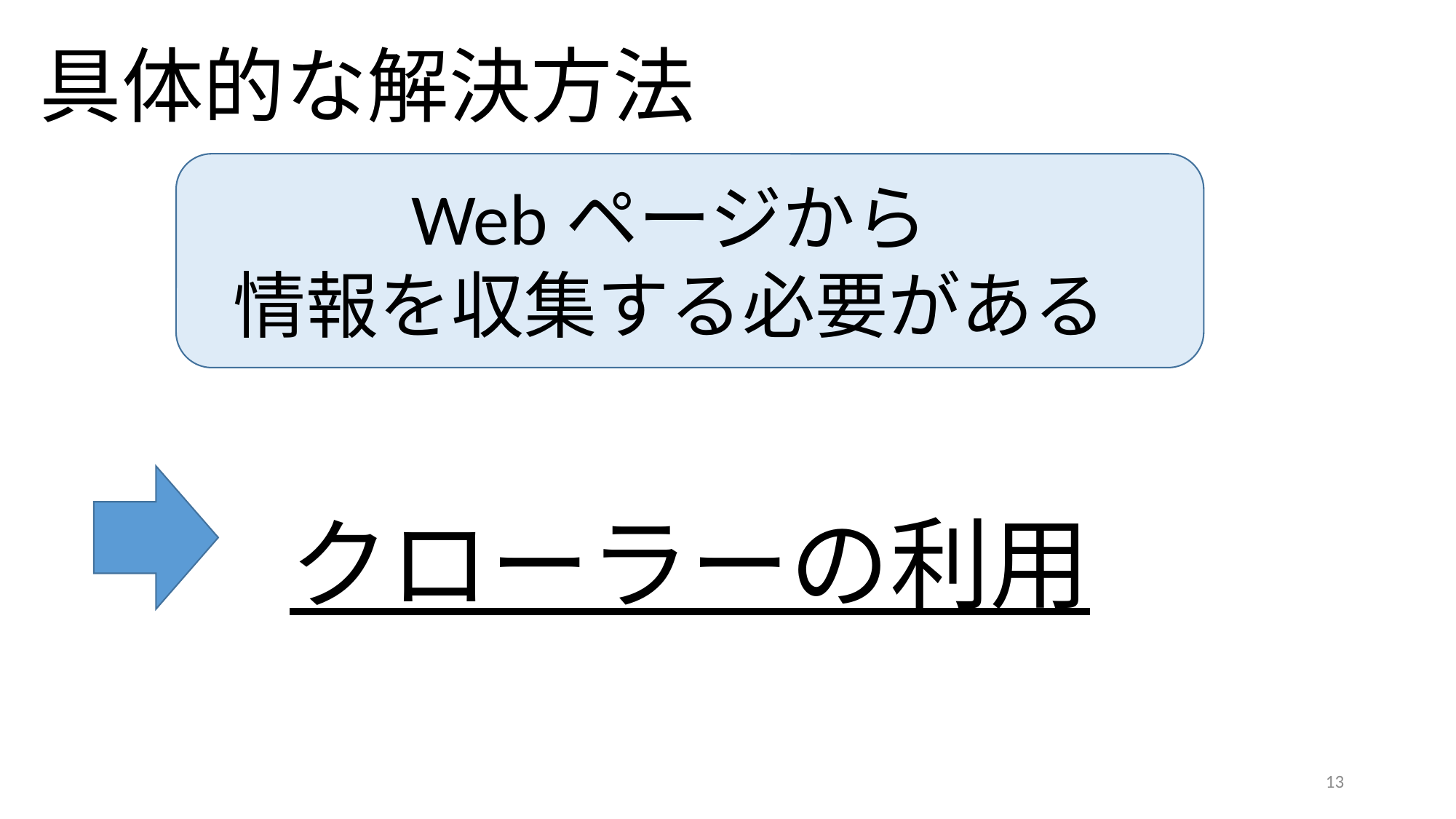

具体的な解決方法

Webページから
情報を収集する必要がある

クローラーの利用
13